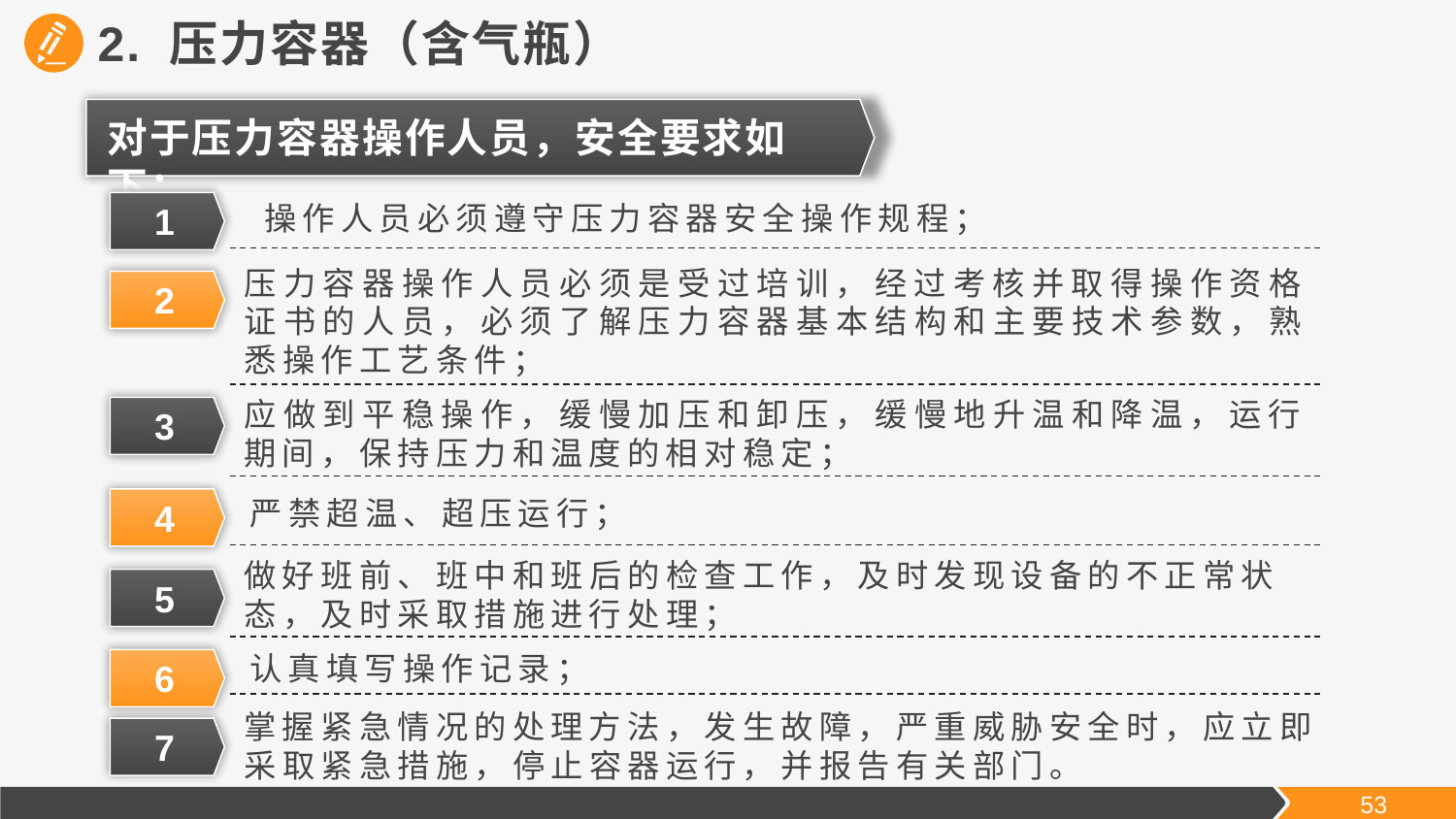

2. 压力容器（含气瓶）

对于压力容器操作人员，安全要求如下：
操作人员必须遵守压力容器安全操作规程；
压力容器操作人员必须是受过培训，经过考核并取得操作资格证书的人员，必须了解压力容器基本结构和主要技术参数，熟悉操作工艺条件；
应做到平稳操作，缓慢加压和卸压，缓慢地升温和降温，运行期间，保持压力和温度的相对稳定；
严禁超温、超压运行；
做好班前、班中和班后的检查工作，及时发现设备的不正常状态，及时采取措施进行处理；
认真填写操作记录；
掌握紧急情况的处理方法，发生故障，严重威胁安全时，应立即采取紧急措施，停止容器运行，并报告有关部门。
1
2
3
4
5
6
7